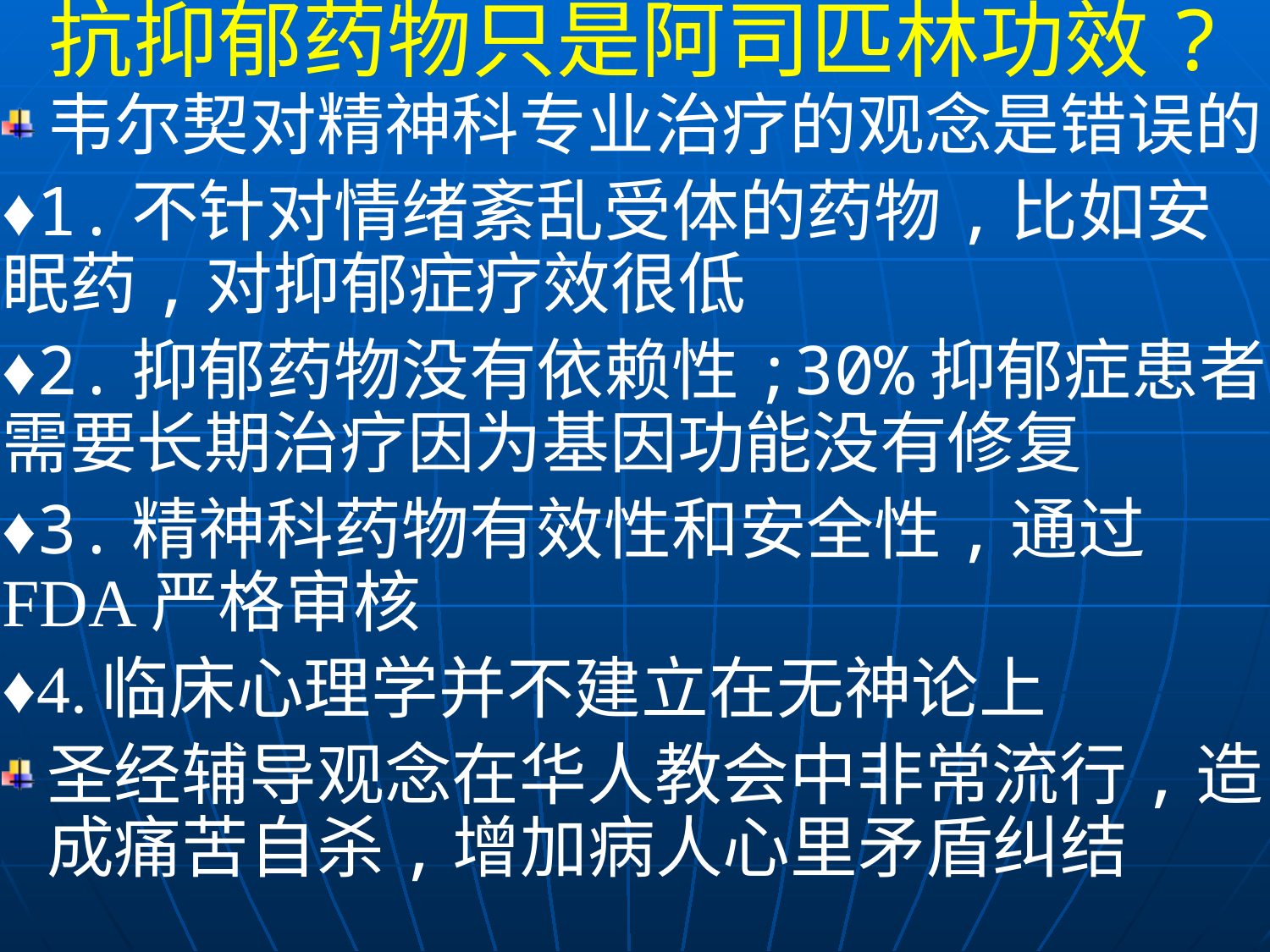

抗抑郁药物只是阿司匹林功效?
韦尔契对精神科专业治疗的观念是错误的:
♦1.不针对情绪紊乱受体的药物,比如安眠药,对抑郁症疗效很低
♦2.抑郁药物没有依赖性;30%抑郁症患者需要长期治疗因为基因功能没有修复
♦3.精神科药物有效性和安全性,通过FDA严格审核
♦4.临床心理学并不建立在无神论上
圣经辅导观念在华人教会中非常流行,造成痛苦自杀,增加病人心里矛盾纠结